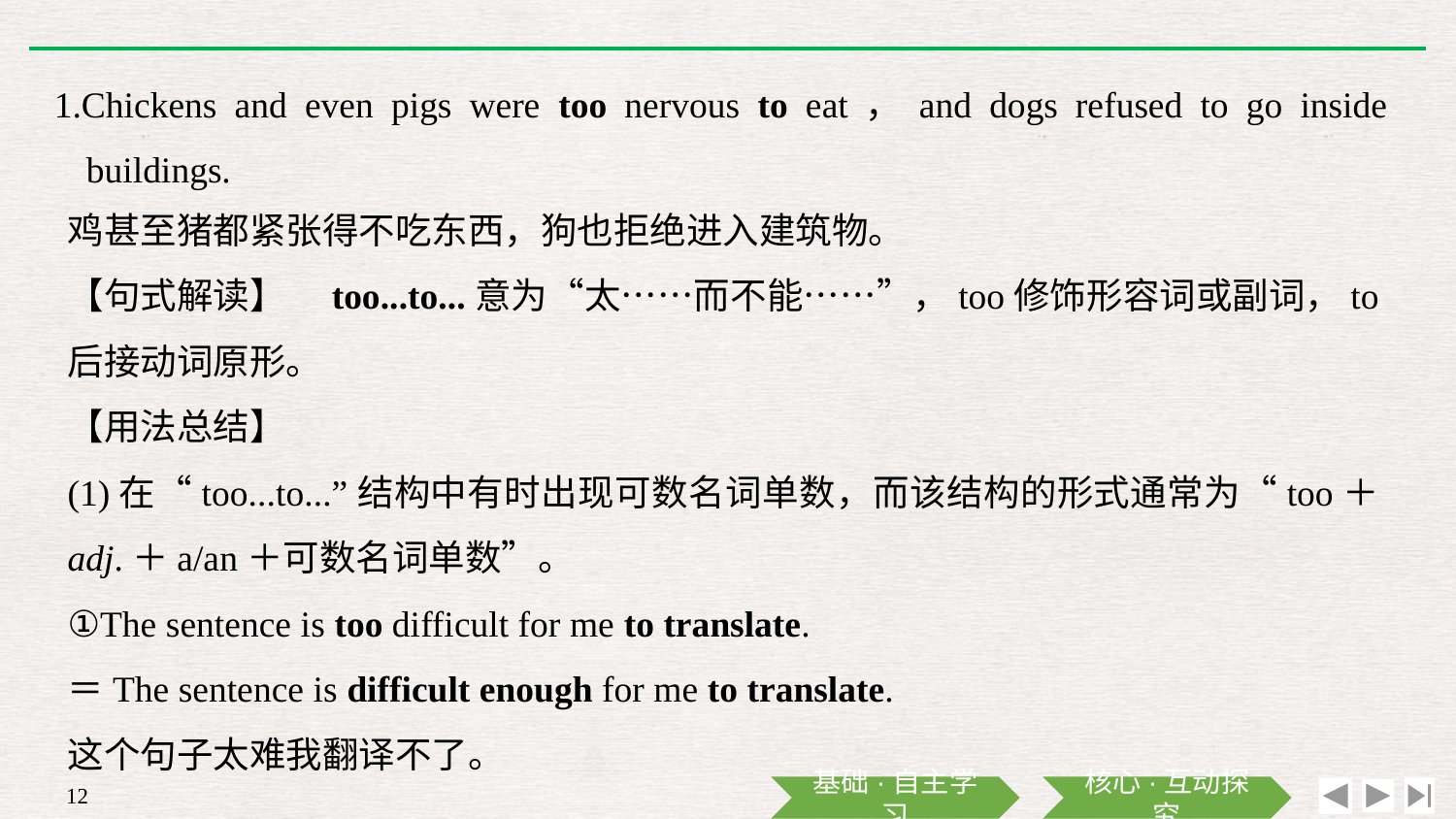

1.Chickens and even pigs were too nervous to eat，and dogs refused to go inside buildings.
鸡甚至猪都紧张得不吃东西，狗也拒绝进入建筑物。
【句式解读】　too...to...意为“太……而不能……”，too修饰形容词或副词，to后接动词原形。
【用法总结】
(1)在“too...to...”结构中有时出现可数名词单数，而该结构的形式通常为“too＋adj.＋a/an＋可数名词单数”。
①The sentence is too difficult for me to translate.
＝The sentence is difficult enough for me to translate.
这个句子太难我翻译不了。